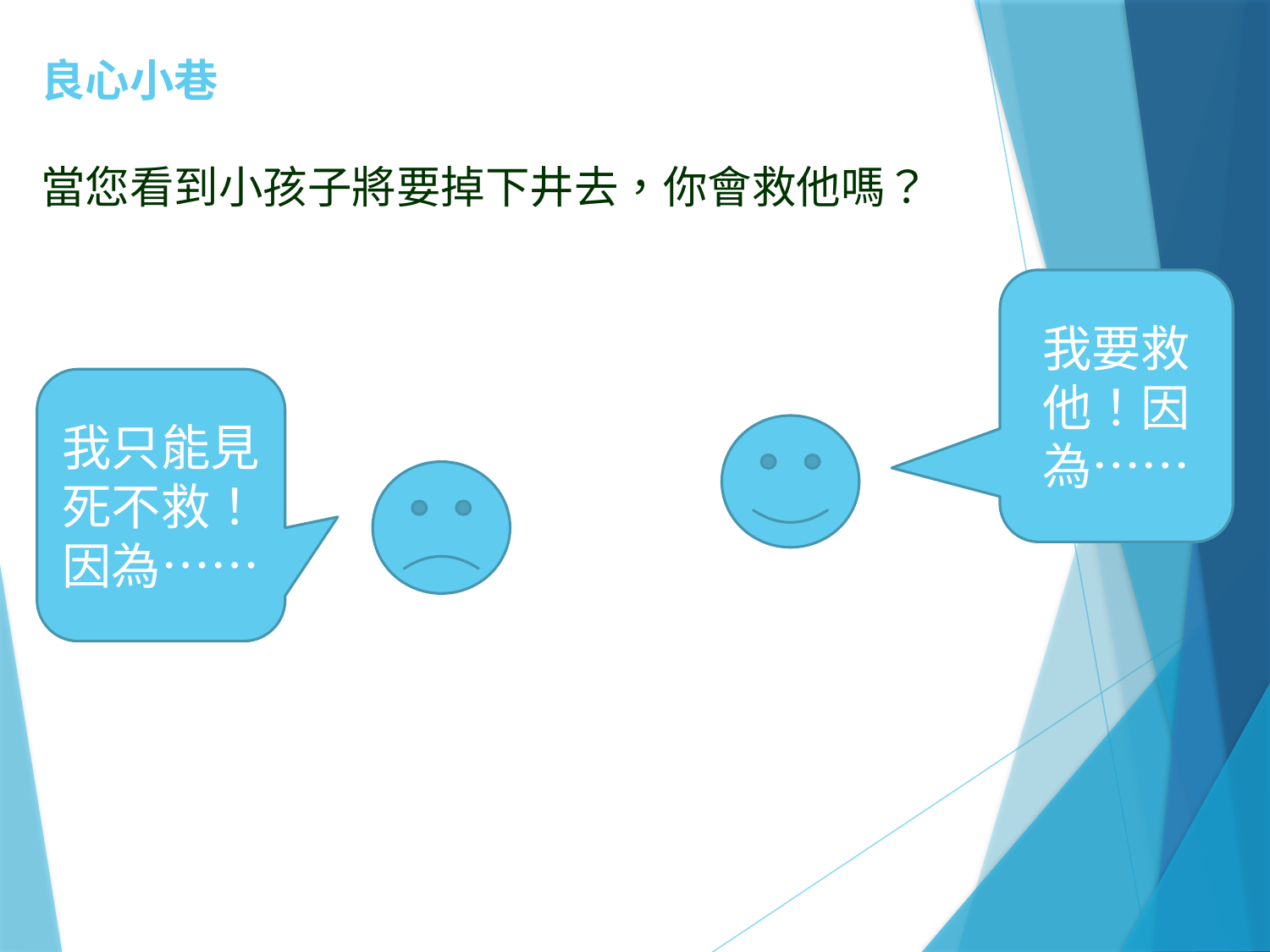

# 良心小巷 當您看到小孩子將要掉下井去，你會救他嗎？
我要救他！因為……

我只能見死不救！因為……